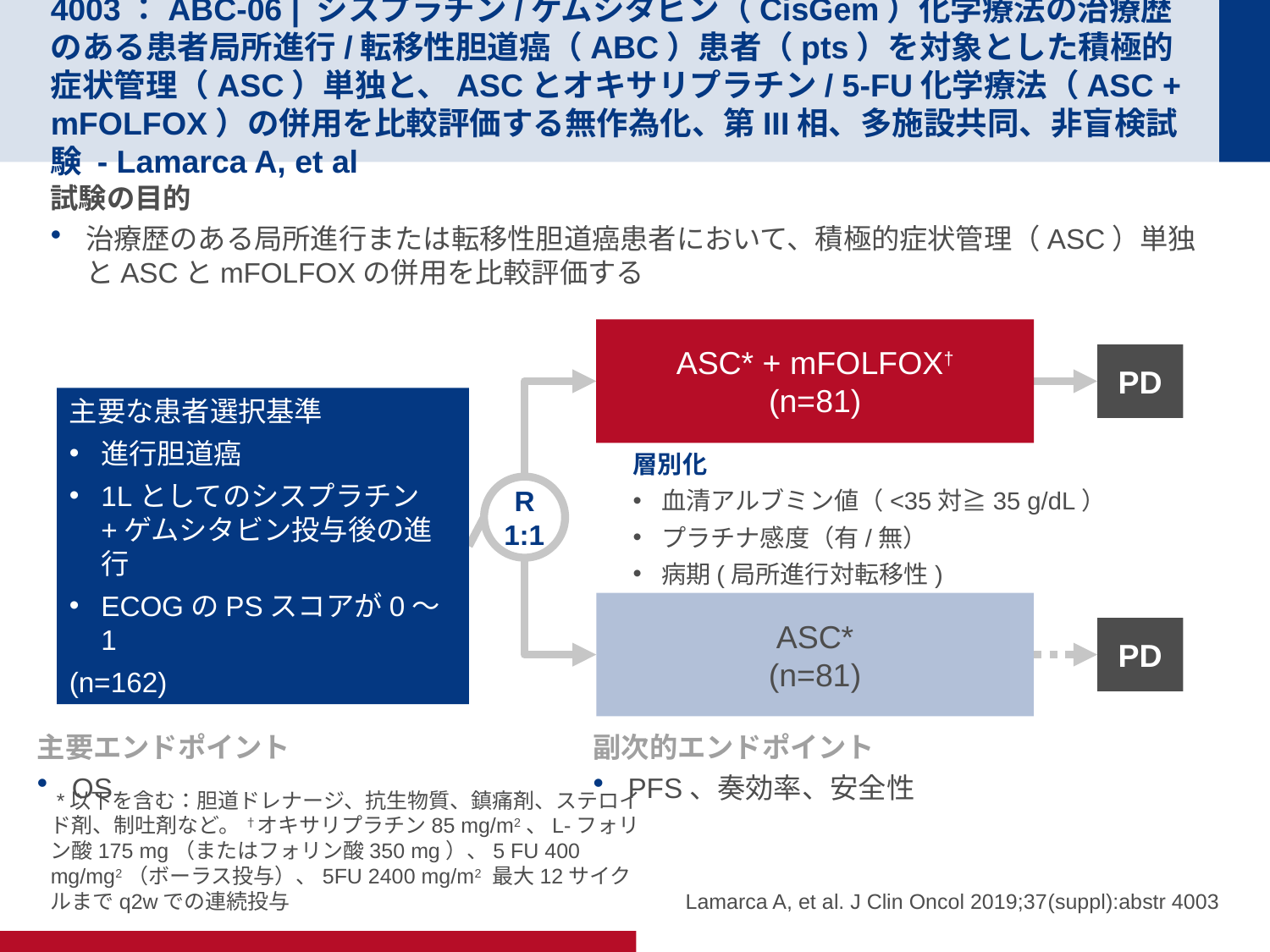

# 4003：ABC-06 | シスプラチン/ゲムシタビン（CisGem）化学療法の治療歴のある患者局所進行/転移性胆道癌（ABC）患者（pts）を対象とした積極的症状管理（ASC）単独と、ASCとオキサリプラチン/ 5-FU化学療法（ASC + mFOLFOX）の併用を比較評価する無作為化、第III相、多施設共同、非盲検試験 - Lamarca A, et al
試験の目的
治療歴のある局所進行または転移性胆道癌患者において、積極的症状管理（ASC）単独とASCとmFOLFOXの併用を比較評価する
ASC* + mFOLFOX†
(n=81)
PD
主要な患者選択基準
進行胆道癌
1Lとしてのシスプラチン+ゲムシタビン投与後の進行
ECOGのPSスコアが0～1
(n=162)
層別化
血清アルブミン値（<35対≧35 g/dL）
プラチナ感度（有/無）
病期(局所進行対転移性)
R
1:1
ASC*
(n=81)
PD
主要エンドポイント
OS

副次的エンドポイント
PFS、奏効率、安全性
 *以下を含む：胆道ドレナージ、抗生物質、鎮痛剤、ステロイド剤、制吐剤など。 †オキサリプラチン85 mg/m2、L-フォリン酸175 mg（またはフォリン酸350 mg）、5 FU 400 mg/mg2（ボーラス投与）、5FU 2400 mg/m2 最大12サイクルまでq2wでの連続投与
Lamarca A, et al. J Clin Oncol 2019;37(suppl):abstr 4003